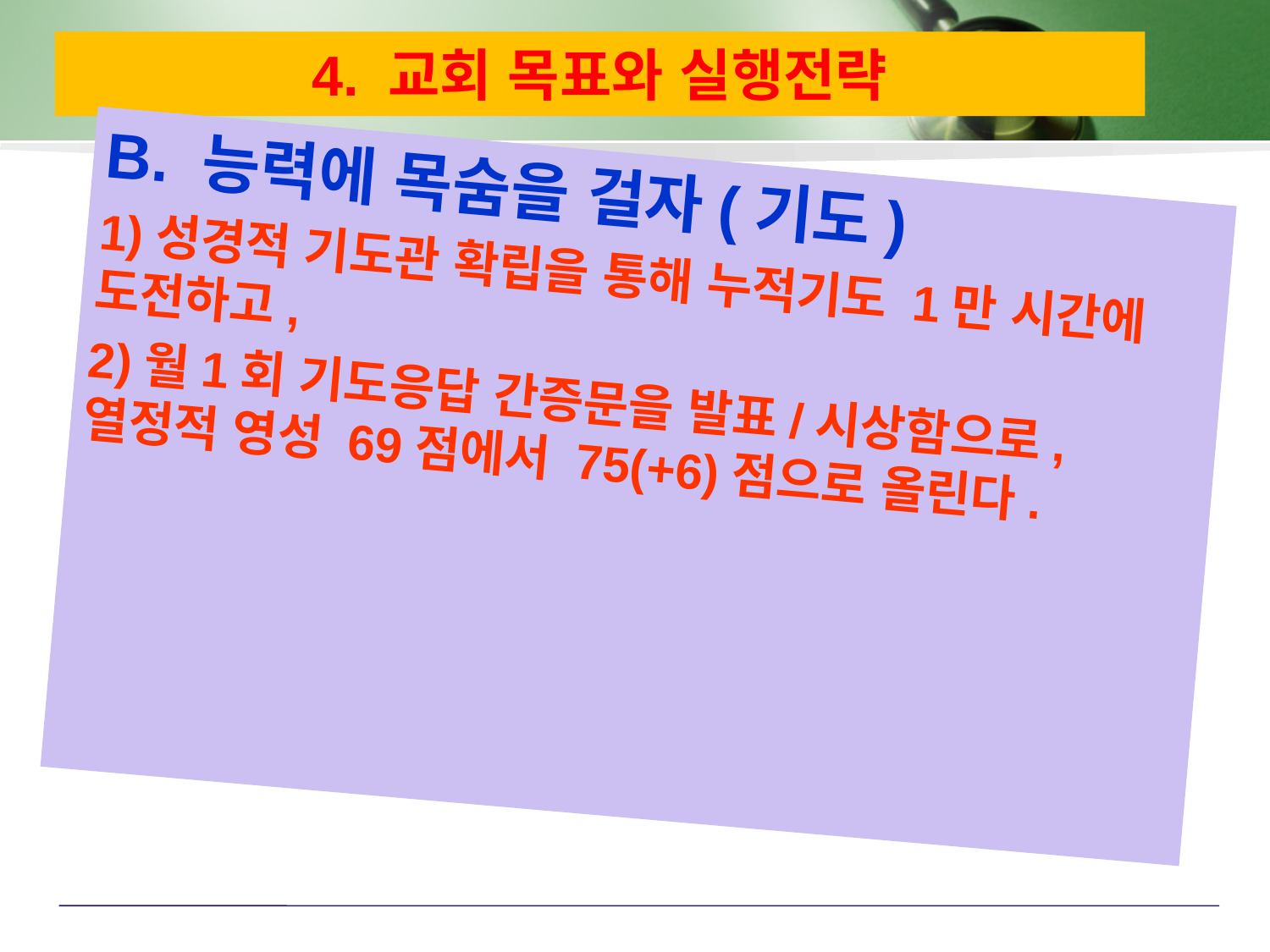

# 4. 교회 목표와 실행전략
B. 능력에 목숨을 걸자(기도)
1)성경적 기도관 확립을 통해 누적기도 1만 시간에 도전하고,
2)월1회 기도응답 간증문을 발표/시상함으로,열정적 영성 69점에서 75(+6)점으로 올린다.